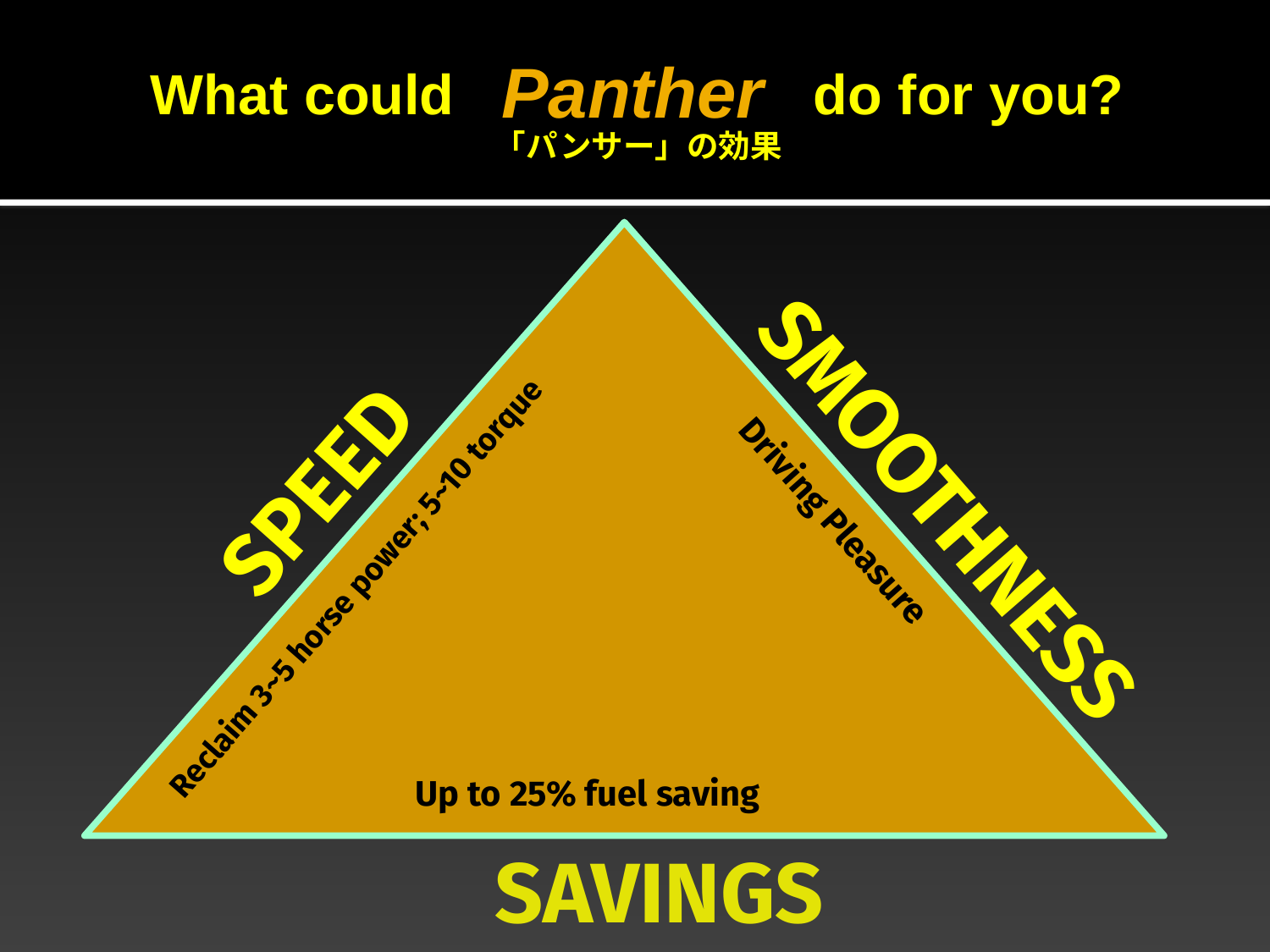

# What could                       do for you? 「パンサー」の効果
Panther

SPEED
SMOOTHNESS
Reclaim 3~5 horse power; 5~10 torque
Driving Pleasure
Up to 25% fuel saving
SAVINGS